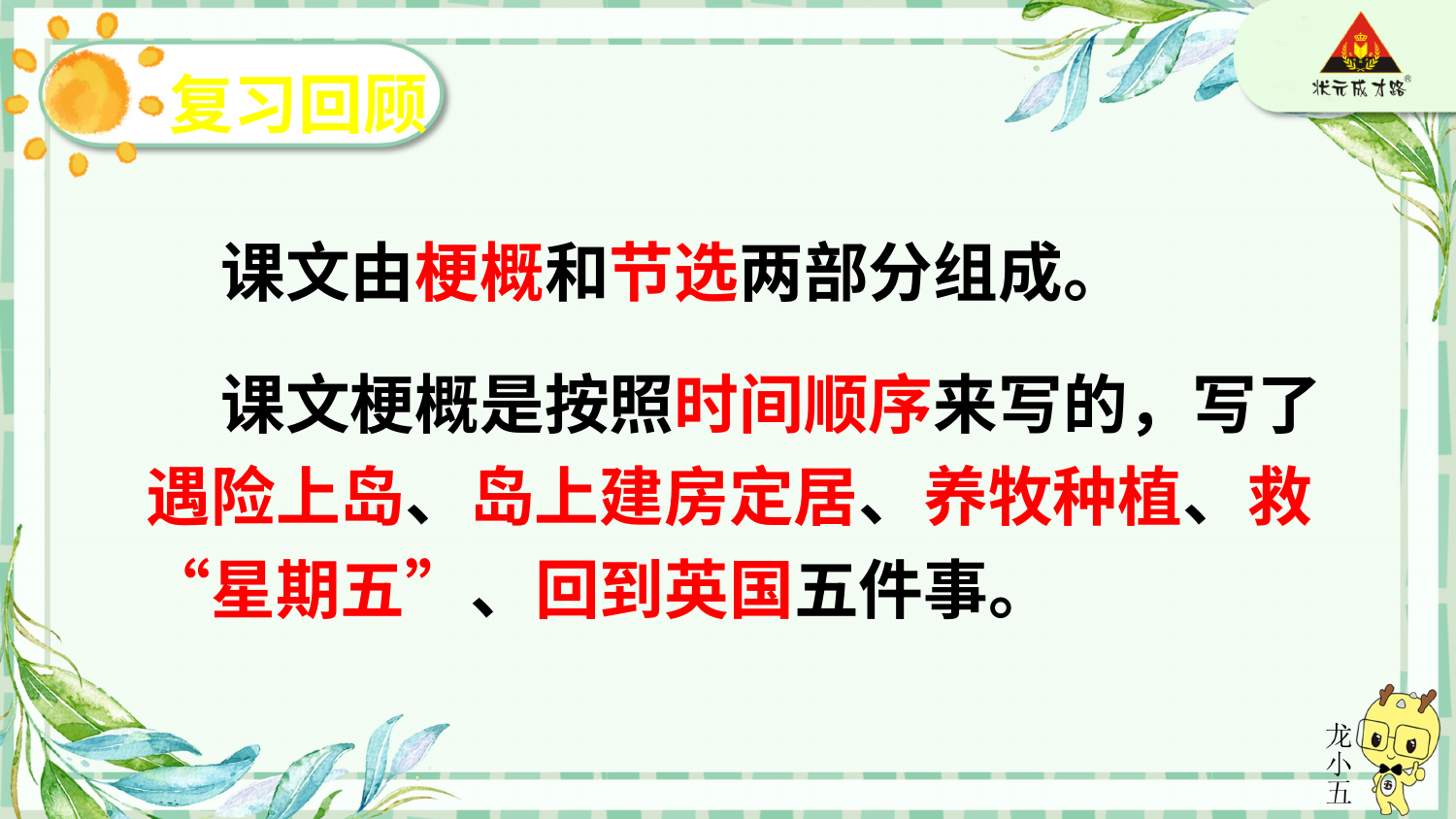

复习回顾
    课文由梗概和节选两部分组成。
    课文梗概是按照时间顺序来写的，写了遇险上岛、岛上建房定居、养牧种植、救“星期五”、回到英国五件事。